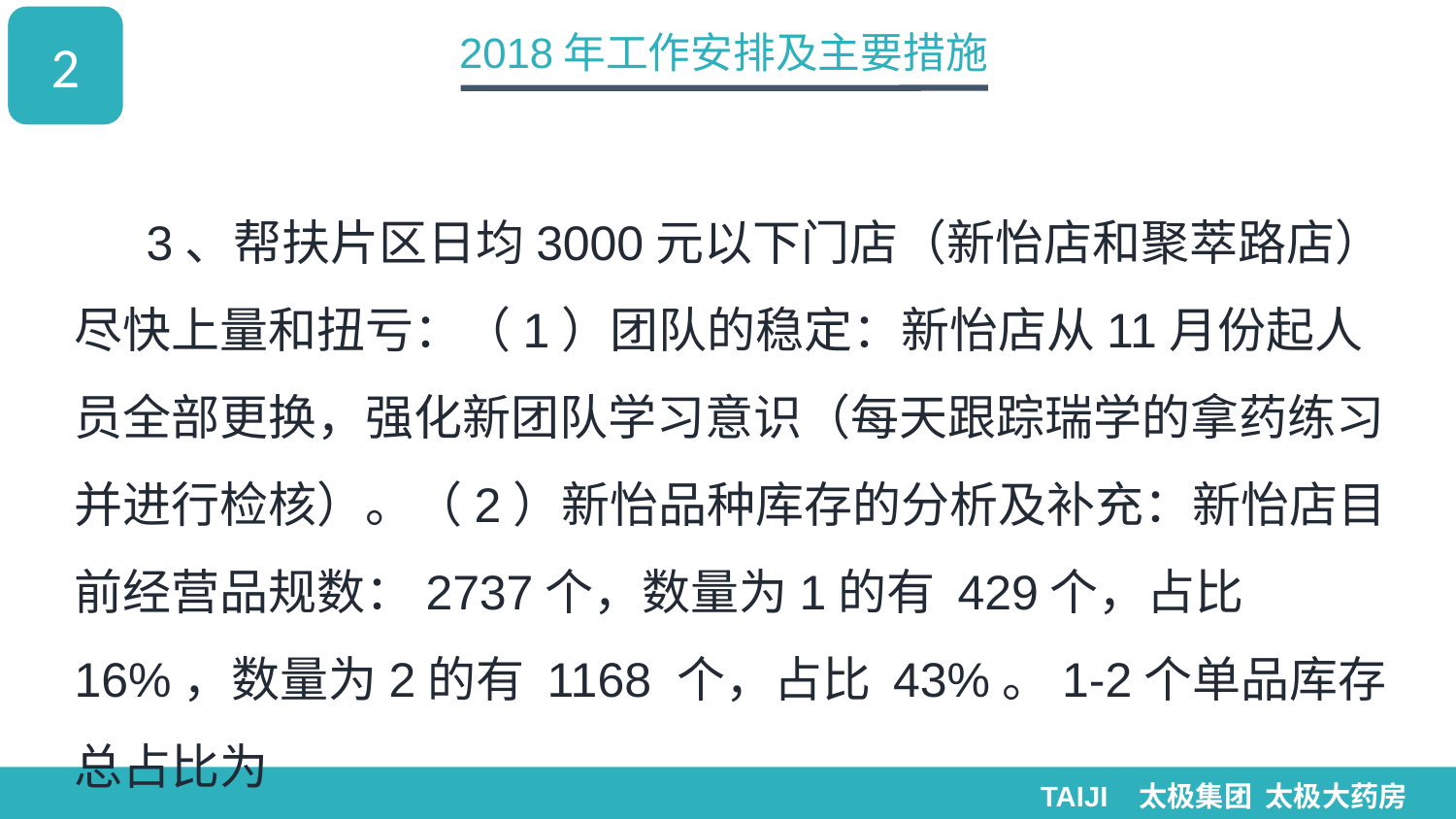

2
2018年工作安排及主要措施
3、帮扶片区日均3000元以下门店（新怡店和聚萃路店）尽快上量和扭亏：（1）团队的稳定：新怡店从11月份起人员全部更换，强化新团队学习意识（每天跟踪瑞学的拿药练习并进行检核）。（2）新怡品种库存的分析及补充：新怡店目前经营品规数：2737个，数量为1的有 429个，占比 16%，数量为2的有 1168 个，占比 43%。1-2个单品库存总占比为

TAIJI   太极集团  太极大药房